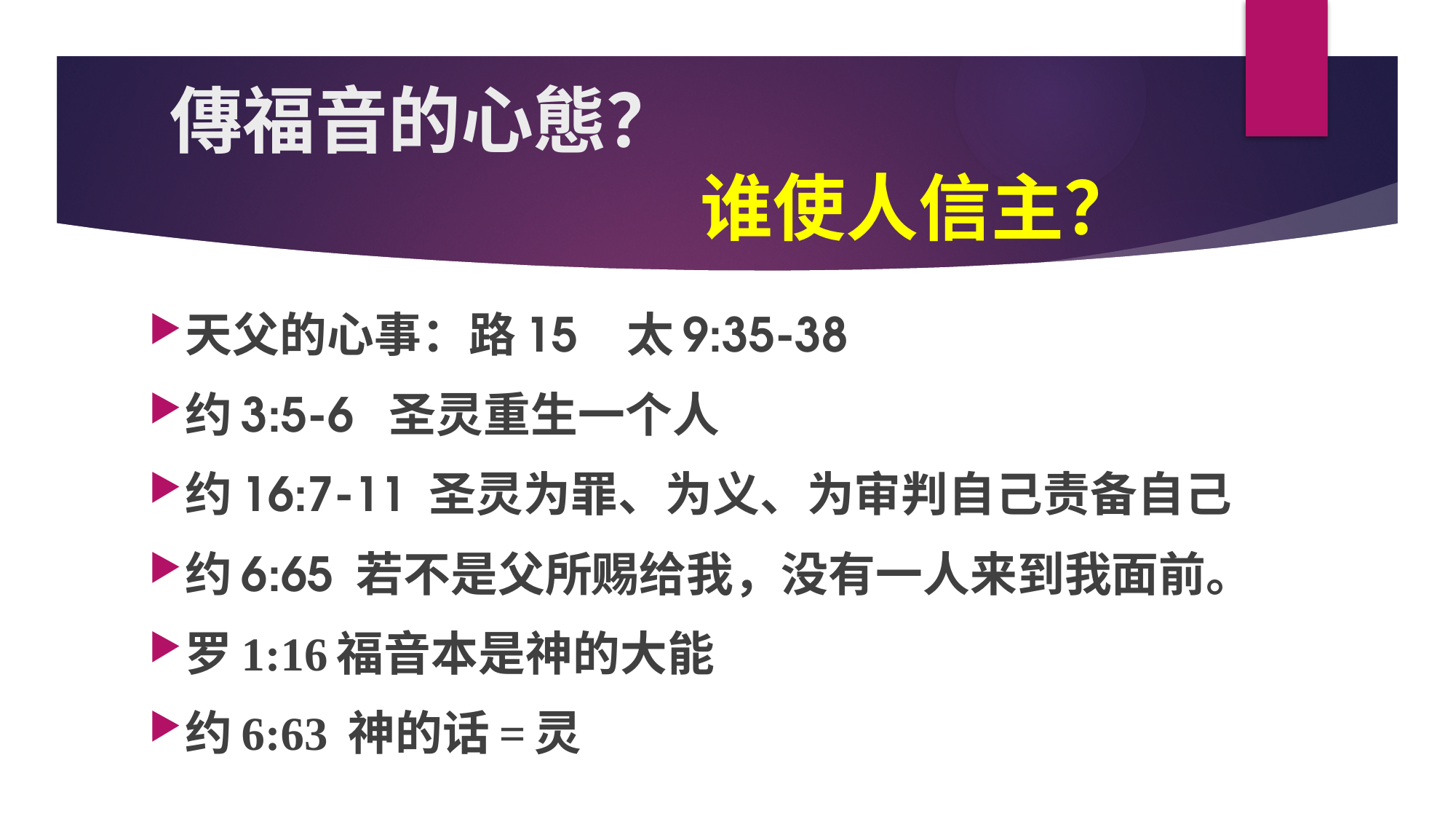

傳福音的心態？
                               谁使人信主？
天父的心事：路15   太9:35-38
约3:5-6  圣灵重生一个人
约16:7-11 圣灵为罪、为义、为审判自己责备自己
约6:65 若不是父所赐给我，没有一人来到我面前。
罗1:16福音本是神的大能
约6:63 神的话=灵